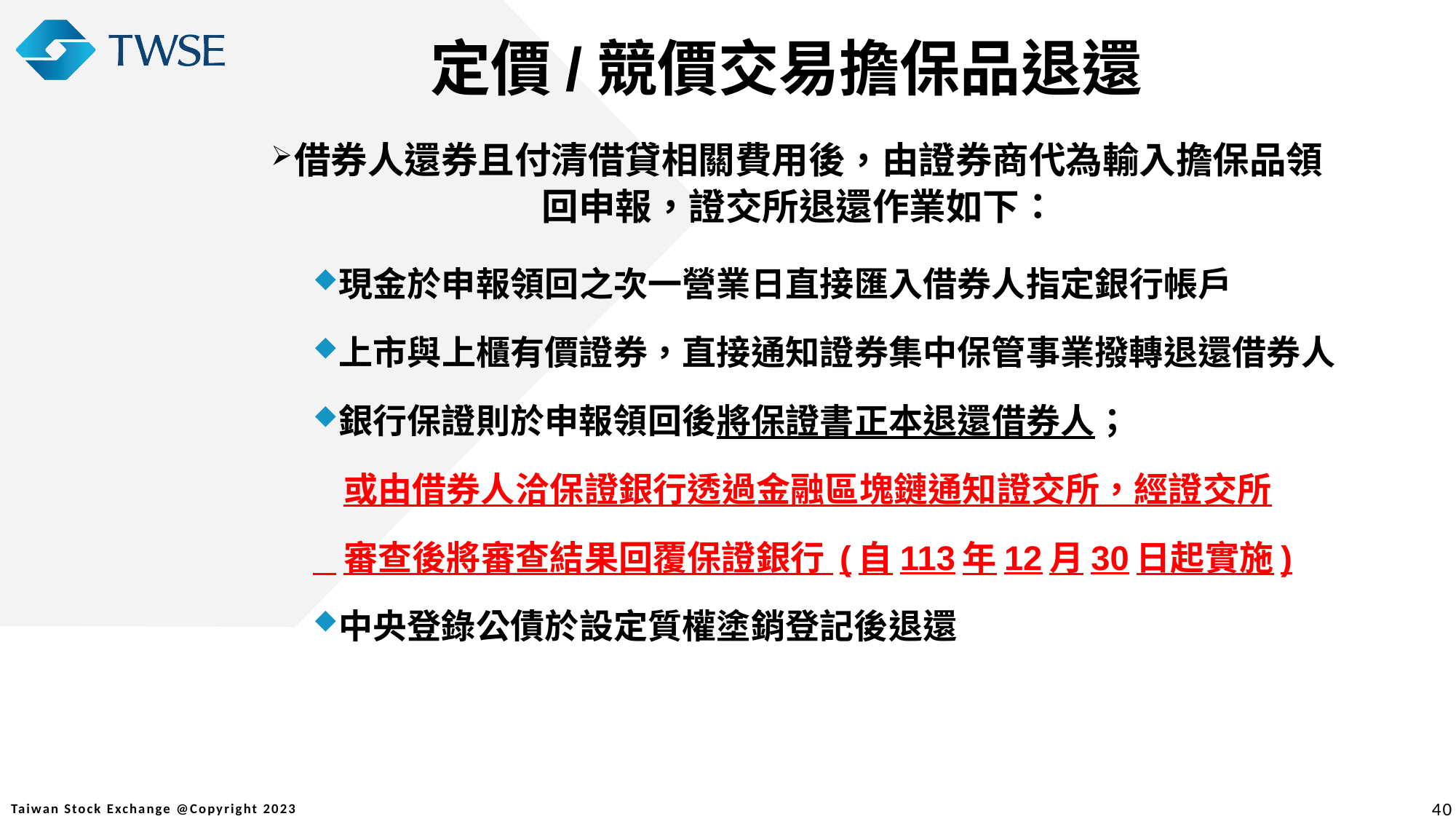

定價/競價交易擔保品退還
借券人還券且付清借貸相關費用後，由證券商代為輸入擔保品領回申報，證交所退還作業如下：
現金於申報領回之次一營業日直接匯入借券人指定銀行帳戶
上市與上櫃有價證券，直接通知證券集中保管事業撥轉退還借券人
銀行保證則於申報領回後將保證書正本退還借券人；
   或由借券人洽保證銀行透過金融區塊鏈通知證交所，經證交所
   審查後將審查結果回覆保證銀行 (自113年12月30日起實施)
中央登錄公債於設定質權塗銷登記後退還

40